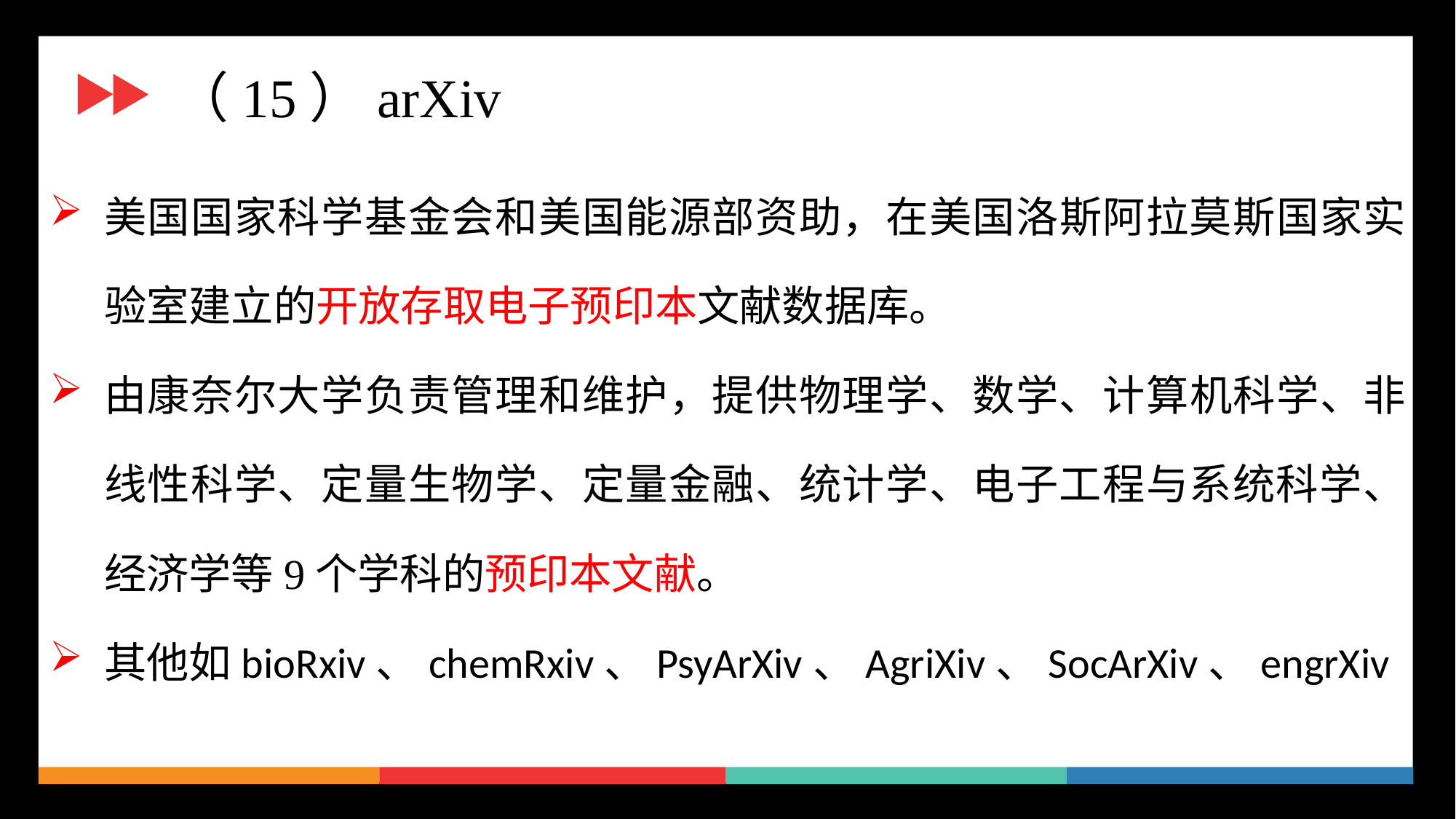

（15）arXiv

美国国家科学基金会和美国能源部资助，在美国洛斯阿拉莫斯国家实验室建立的开放存取电子预印本文献数据库。
由康奈尔大学负责管理和维护，提供物理学、数学、计算机科学、非线性科学、定量生物学、定量金融、统计学、电子工程与系统科学、经济学等9个学科的预印本文献。
其他如bioRxiv、chemRxiv、PsyArXiv、AgriXiv、SocArXiv、engrXiv